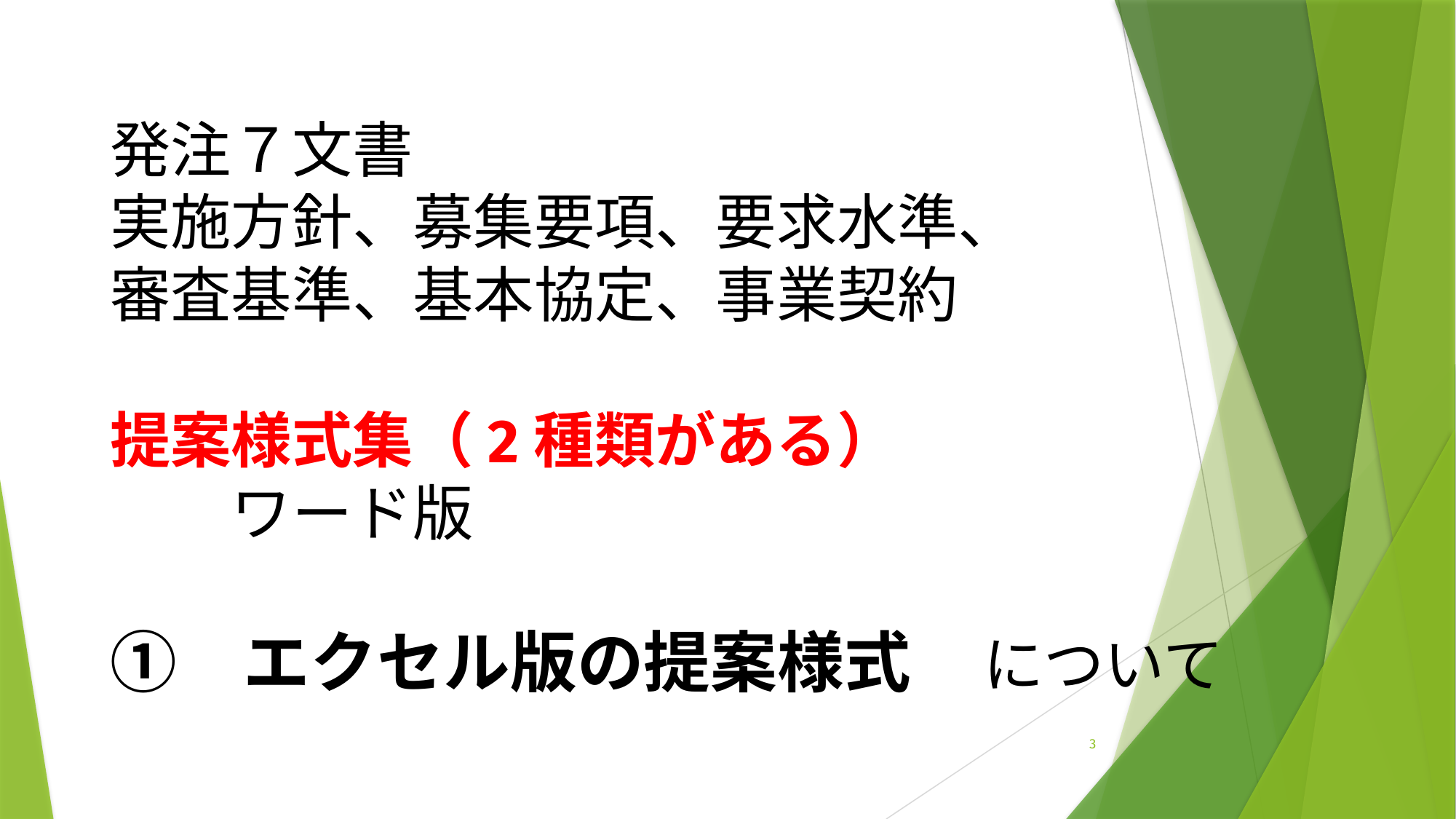

# 発注７文書 実施方針、募集要項、要求水準、 審査基準、基本協定、事業契約 提案様式集（2種類がある） 　　ワード版 ①　エクセル版の提案様式	について
3